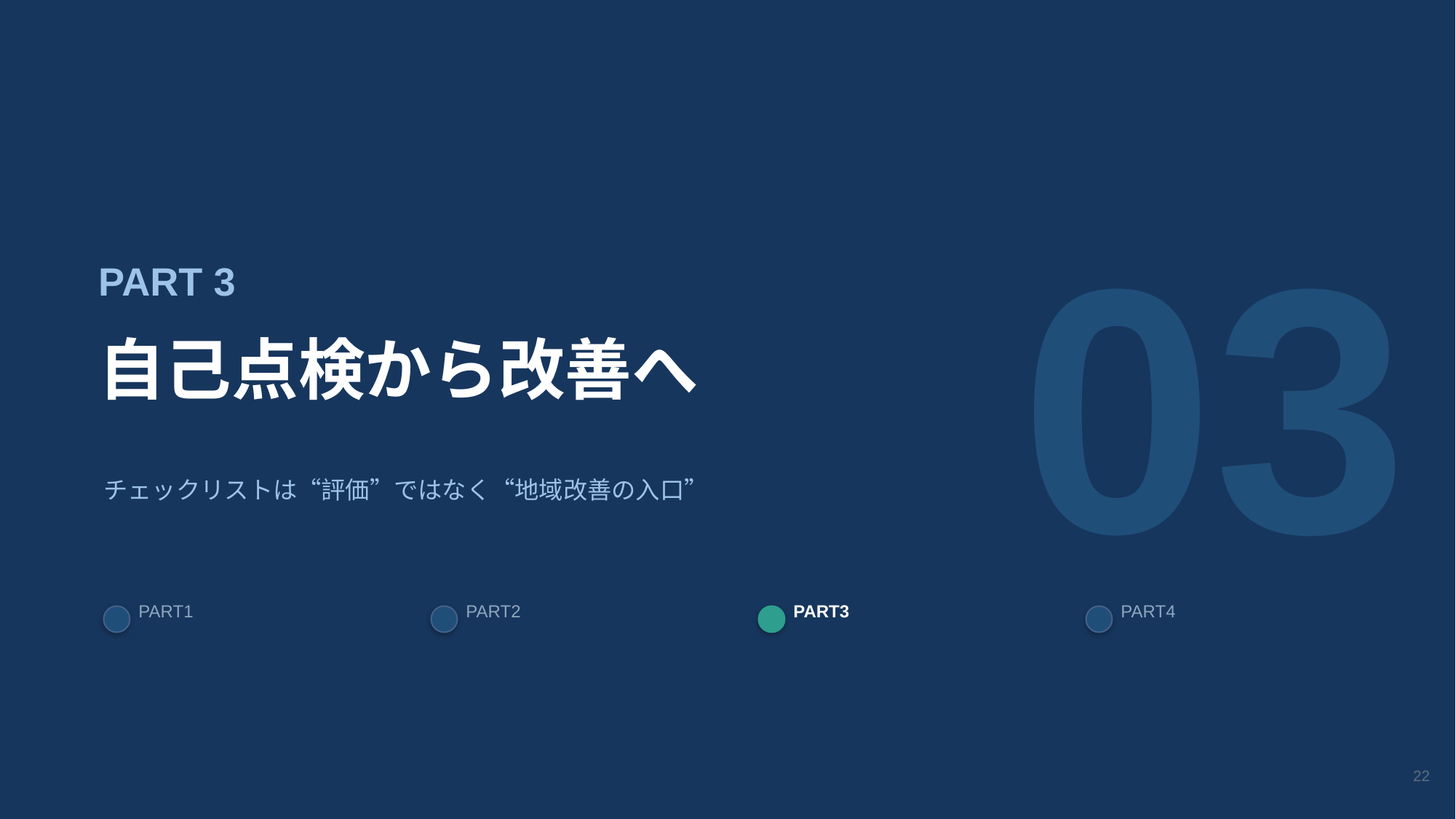

03
PART 3
自己点検から改善へ
チェックリストは“評価”ではなく“地域改善の入口”
PART1
PART2
PART3
PART4

22